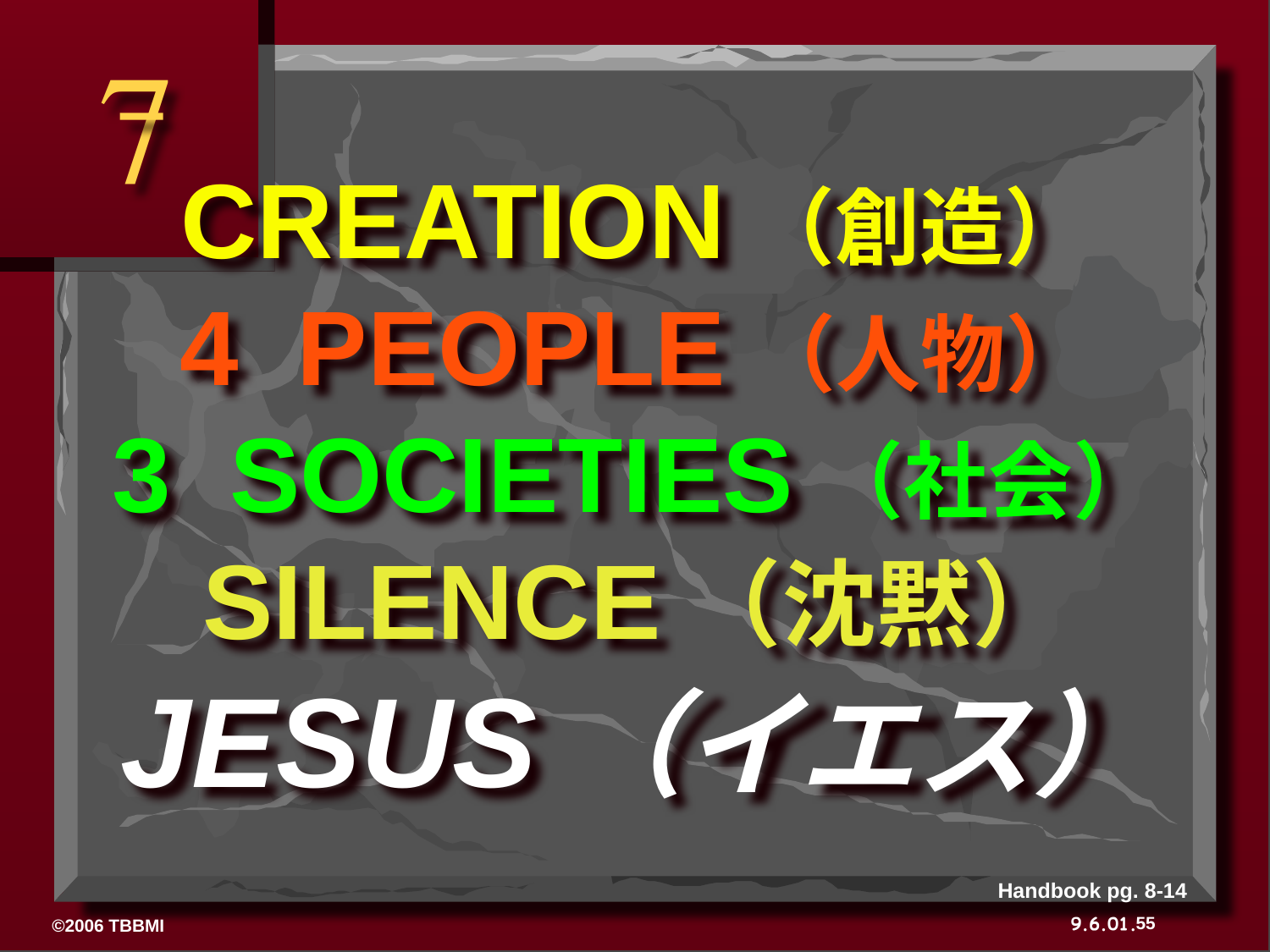

7

# CREATION（創造） 4  PEOPLE（人物） 3  SOCIETIES（社会） SILENCE（沈黙） JESUS（イエス）
Handbook pg. 8-14
55